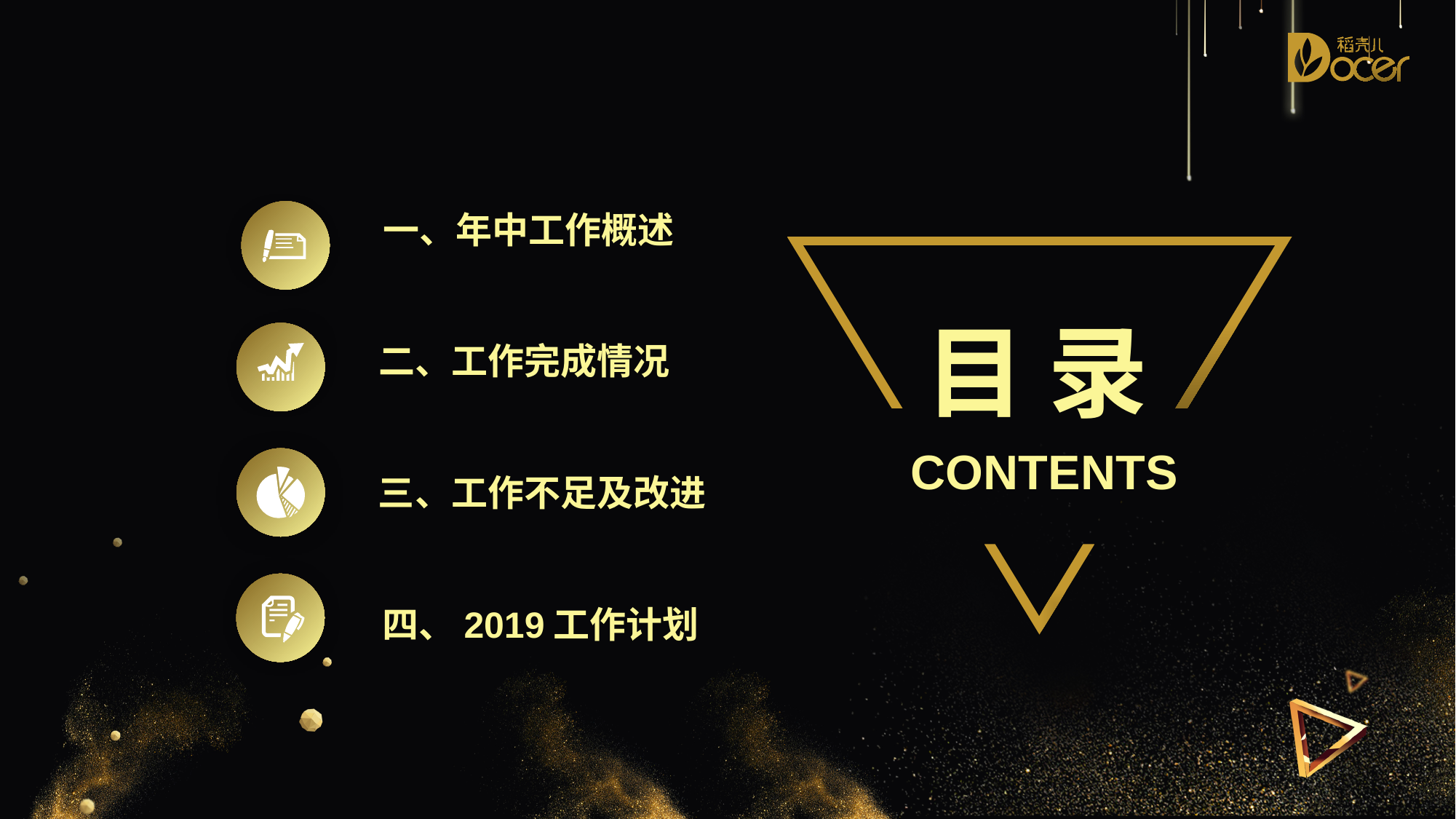

一、年中工作概述

目 录

二、工作完成情况
CONTENTS

三、工作不足及改进

四、2019工作计划